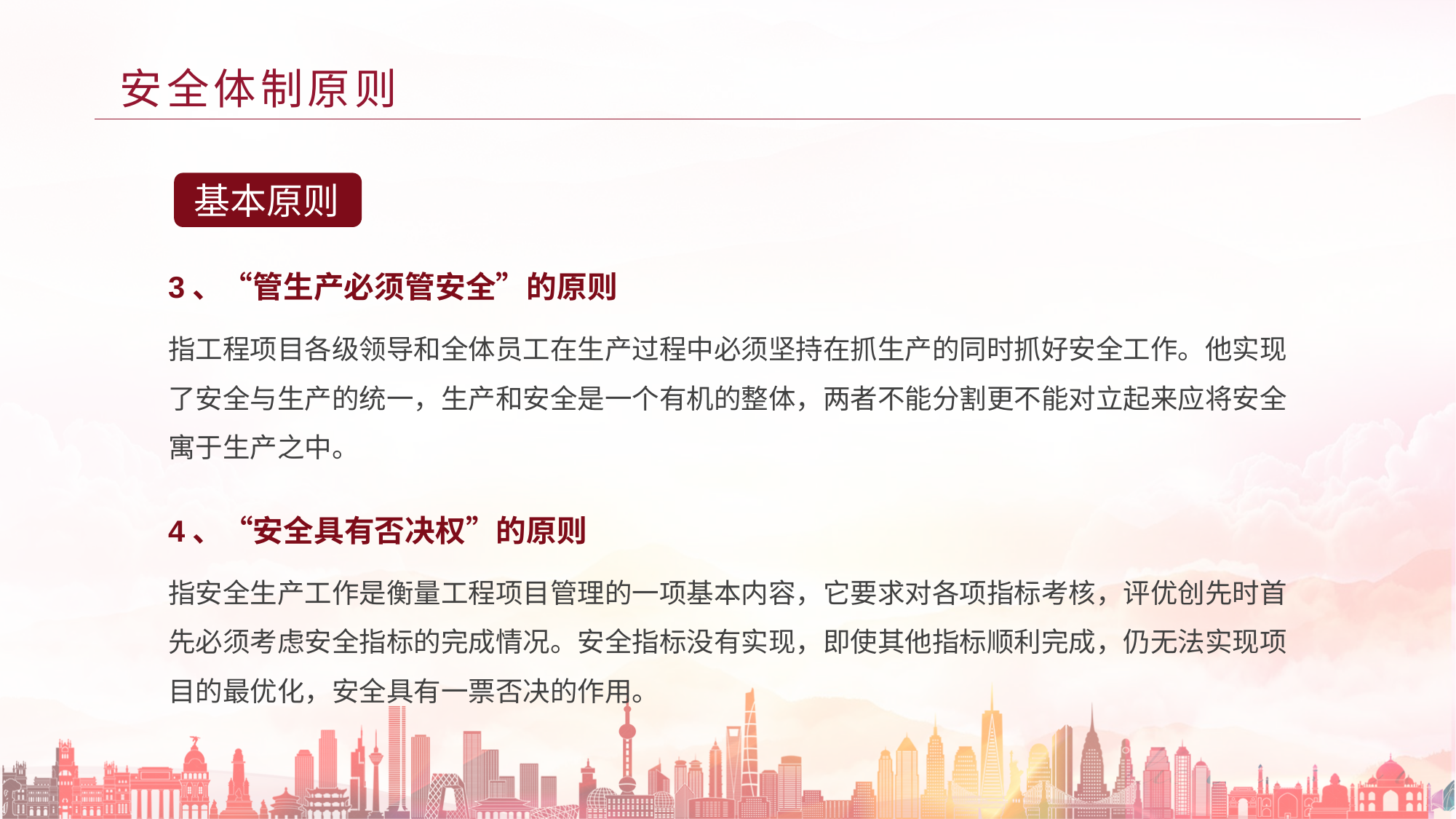

安全体制原则
基本原则

3、“管生产必须管安全”的原则
指工程项目各级领导和全体员工在生产过程中必须坚持在抓生产的同时抓好安全工作。他实现了安全与生产的统一，生产和安全是一个有机的整体，两者不能分割更不能对立起来应将安全寓于生产之中。
4、“安全具有否决权”的原则
指安全生产工作是衡量工程项目管理的一项基本内容，它要求对各项指标考核，评优创先时首先必须考虑安全指标的完成情况。安全指标没有实现，即使其他指标顺利完成，仍无法实现项目的最优化，安全具有一票否决的作用。